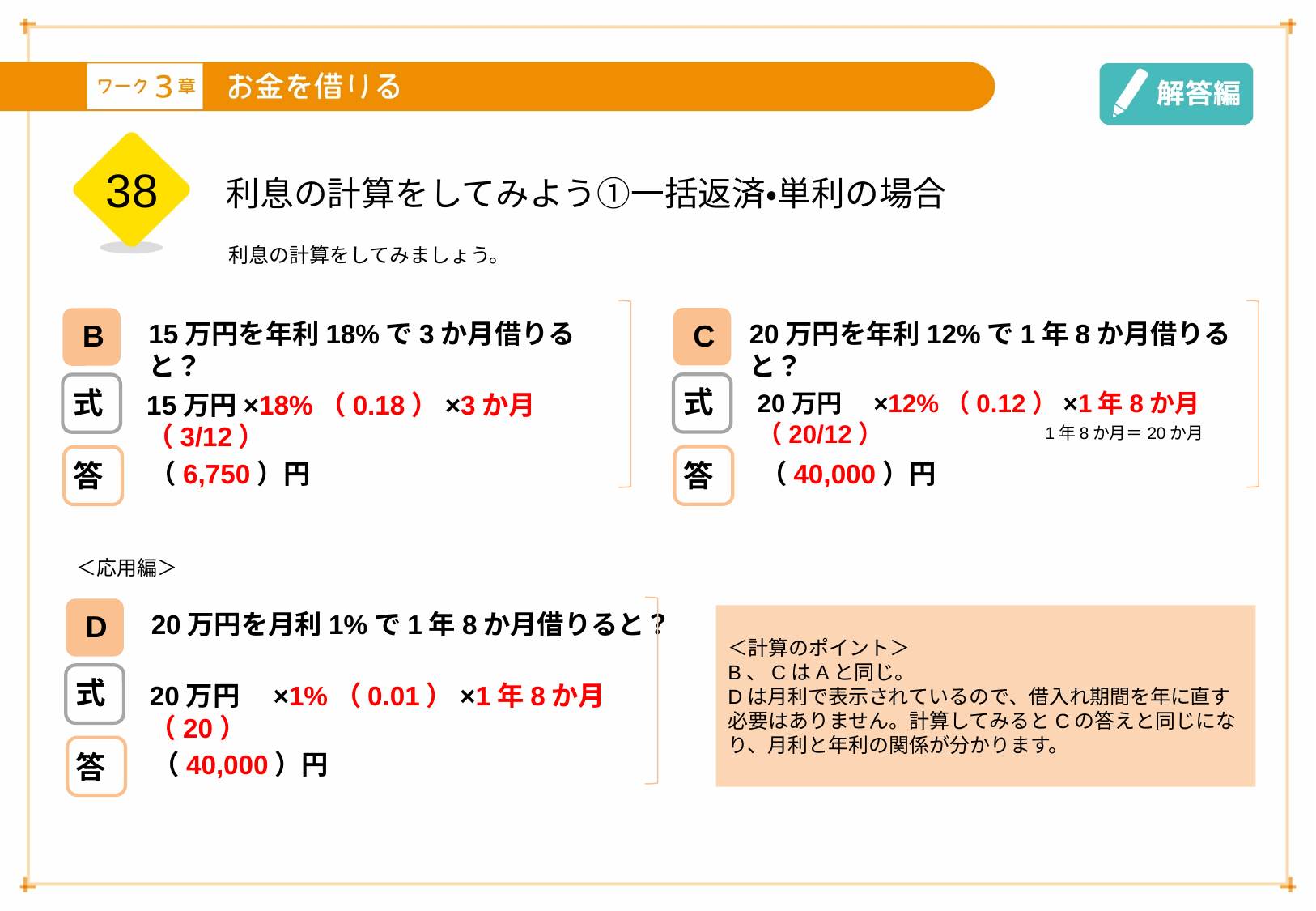

38
利息の計算をしてみよう①一括返済・単利の場合
利息の計算をしてみましょう。

C
20万円を年利12%で1年8か月借りると？
B
15万円を年利18%で3か月借りると？

式
式
20万円　×12%（0.12）×1年8か月（20/12）
15万円×18%（0.18）×3か月（3/12）
1年8か月＝20か月

答
（6,750）円
答
（40,000）円
＜応用編＞

D
20万円を月利1%で1年8か月借りると？

＜計算のポイント＞
B、CはAと同じ。
Dは月利で表示されているので、借入れ期間を年に直す必要はありません。計算してみるとCの答えと同じになり、月利と年利の関係が分かります。

式
20万円　×1%（0.01）×1年8か月（20）

答
（40,000）円